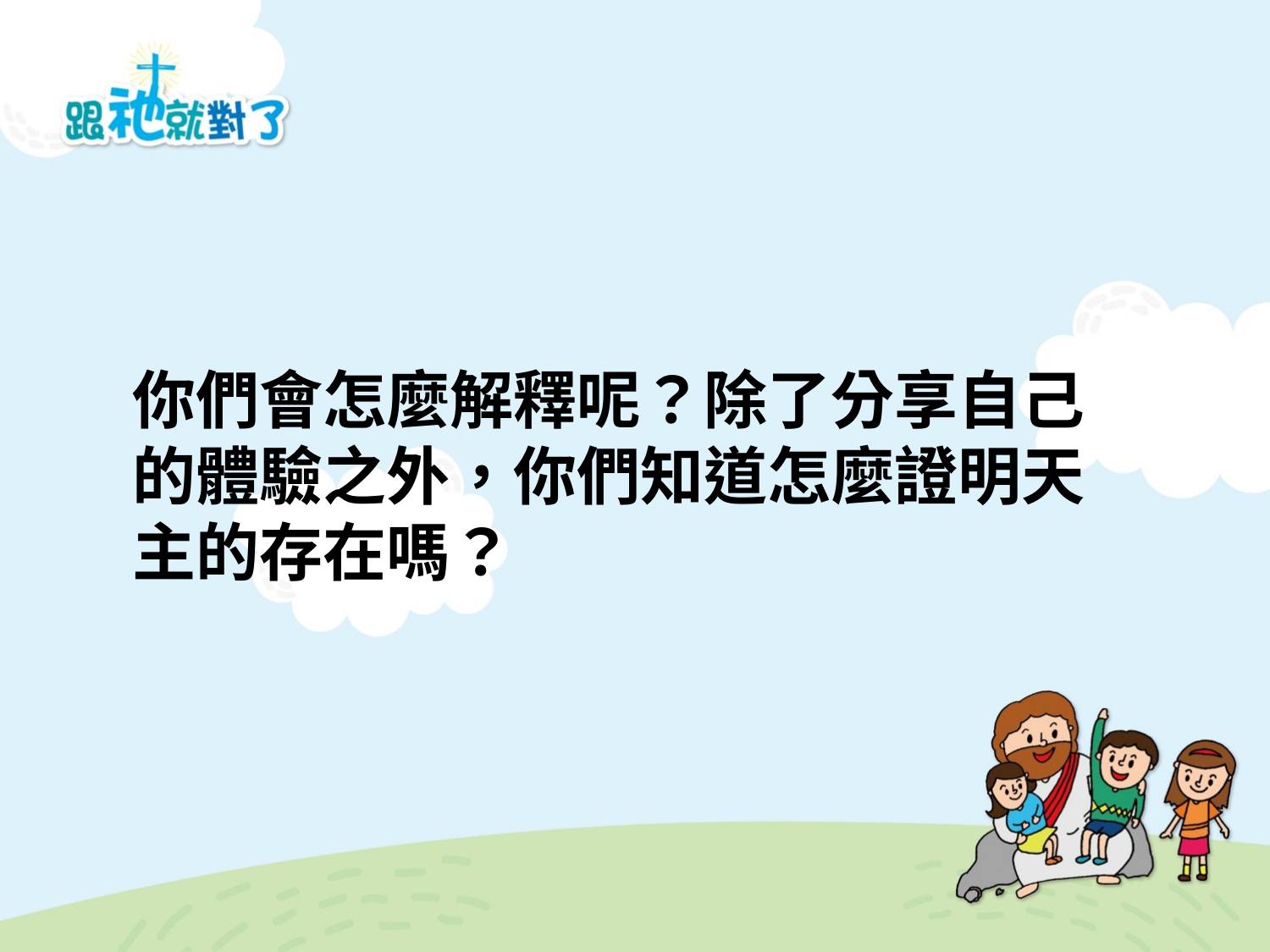

你們會怎麼解釋呢？除了分享自己的體驗之外，你們知道怎麼證明天主的存在嗎？